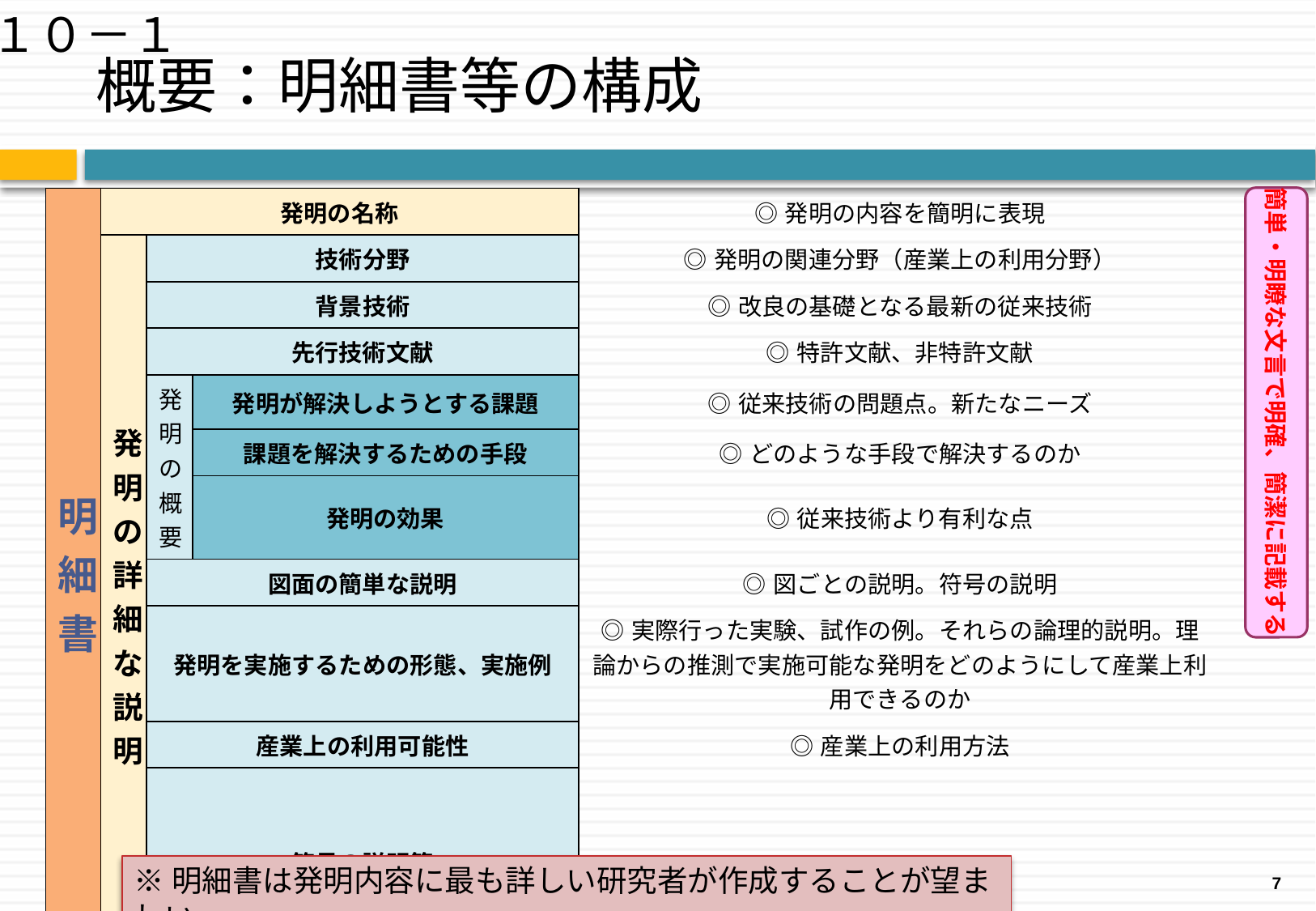

１０－１
# 概要：明細書等の構成
簡単・明瞭な文言で明確、簡潔に記載する
| 明細書 | 発明の名称 |  |  | ◎発明の内容を簡明に表現 |
| --- | --- | --- | --- | --- |
|  | 発明の詳細な説明 | 技術分野 |  | ◎発明の関連分野（産業上の利用分野） |
|  |  | 背景技術 |  | ◎改良の基礎となる最新の従来技術 |
|  |  | 先行技術文献 |  | ◎特許文献、非特許文献 |
|  |  | 発明の概要 | 発明が解決しようとする課題 | ◎従来技術の問題点。新たなニーズ |
|  |  |  | 課題を解決するための手段 | ◎どのような手段で解決するのか |
|  |  |  | 発明の効果 | ◎従来技術より有利な点 |
|  |  | 図面の簡単な説明 |  | ◎図ごとの説明。符号の説明 |
|  |  | 発明を実施するための形態、実施例 |  | ◎実際行った実験、試作の例。それらの論理的説明。理論からの推測で実施可能な発明をどのようにして産業上利用できるのか |
|  |  | 産業上の利用可能性 |  | ◎産業上の利用方法 |
|  |  | 符号の説明等 |  |  |
| 特許請求の範囲 |  |  |  | ◎特許を受けようとする技術的範囲 |
| 要約書 |  |  |  | ◎発明全体のポイント（公開公報に掲載） |
| （必要な）図面 |  |  |  | ◎明細書の表現の理解を助ける |
※明細書は発明内容に最も詳しい研究者が作成することが望ましい
7